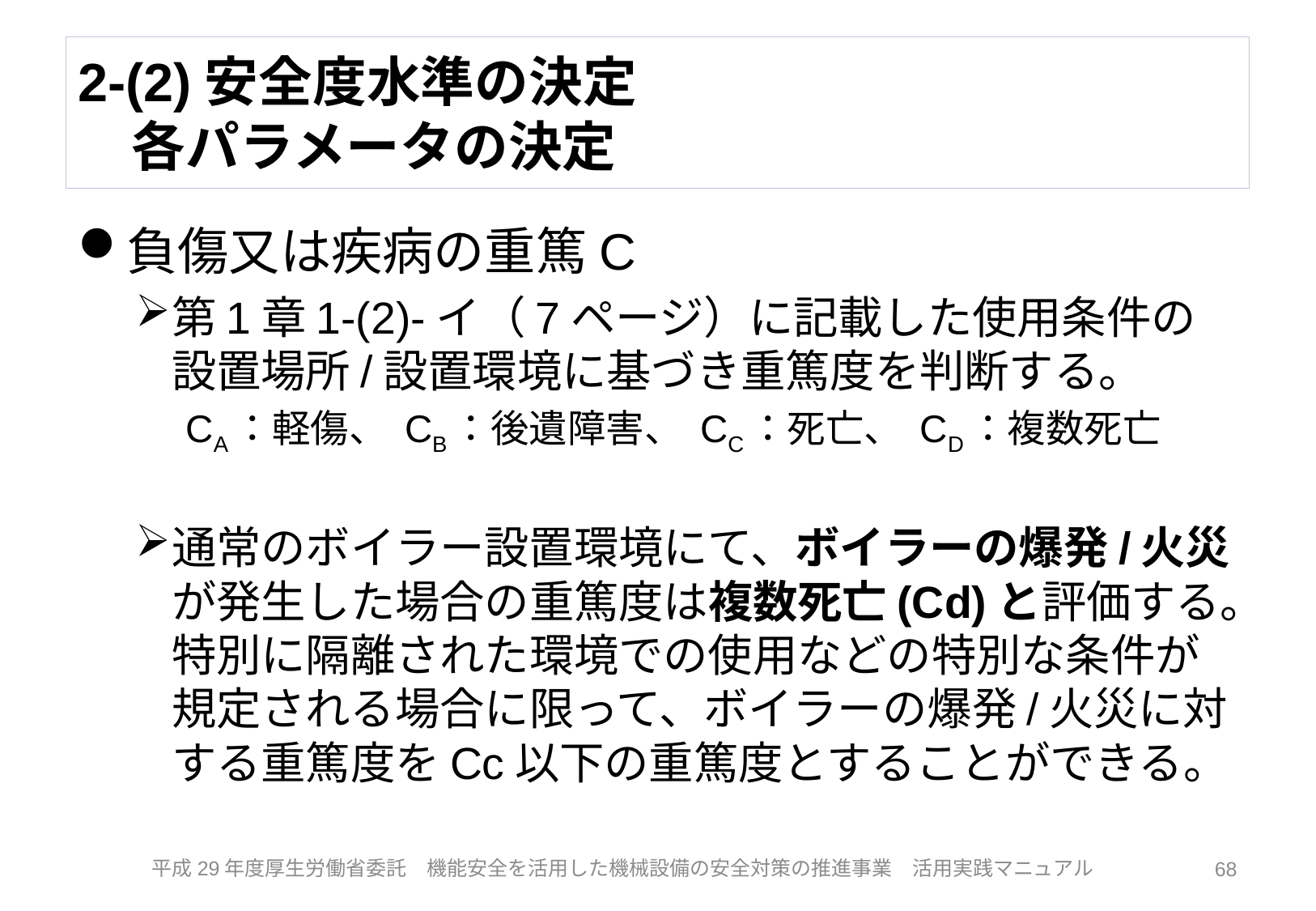

# 2-(2)安全度水準の決定 　各パラメータの決定
負傷又は疾病の重篤C
第1章1-(2)-イ（7ページ）に記載した使用条件の設置場所/設置環境に基づき重篤度を判断する。
CA：軽傷、 CB：後遺障害、 CC：死亡、 CD：複数死亡

通常のボイラー設置環境にて、ボイラーの爆発/火災が発生した場合の重篤度は複数死亡(Cd)と評価する。特別に隔離された環境での使用などの特別な条件が規定される場合に限って、ボイラーの爆発/火災に対する重篤度をCc以下の重篤度とすることができる。
68
平成29年度厚生労働省委託　機能安全を活用した機械設備の安全対策の推進事業　活用実践マニュアル